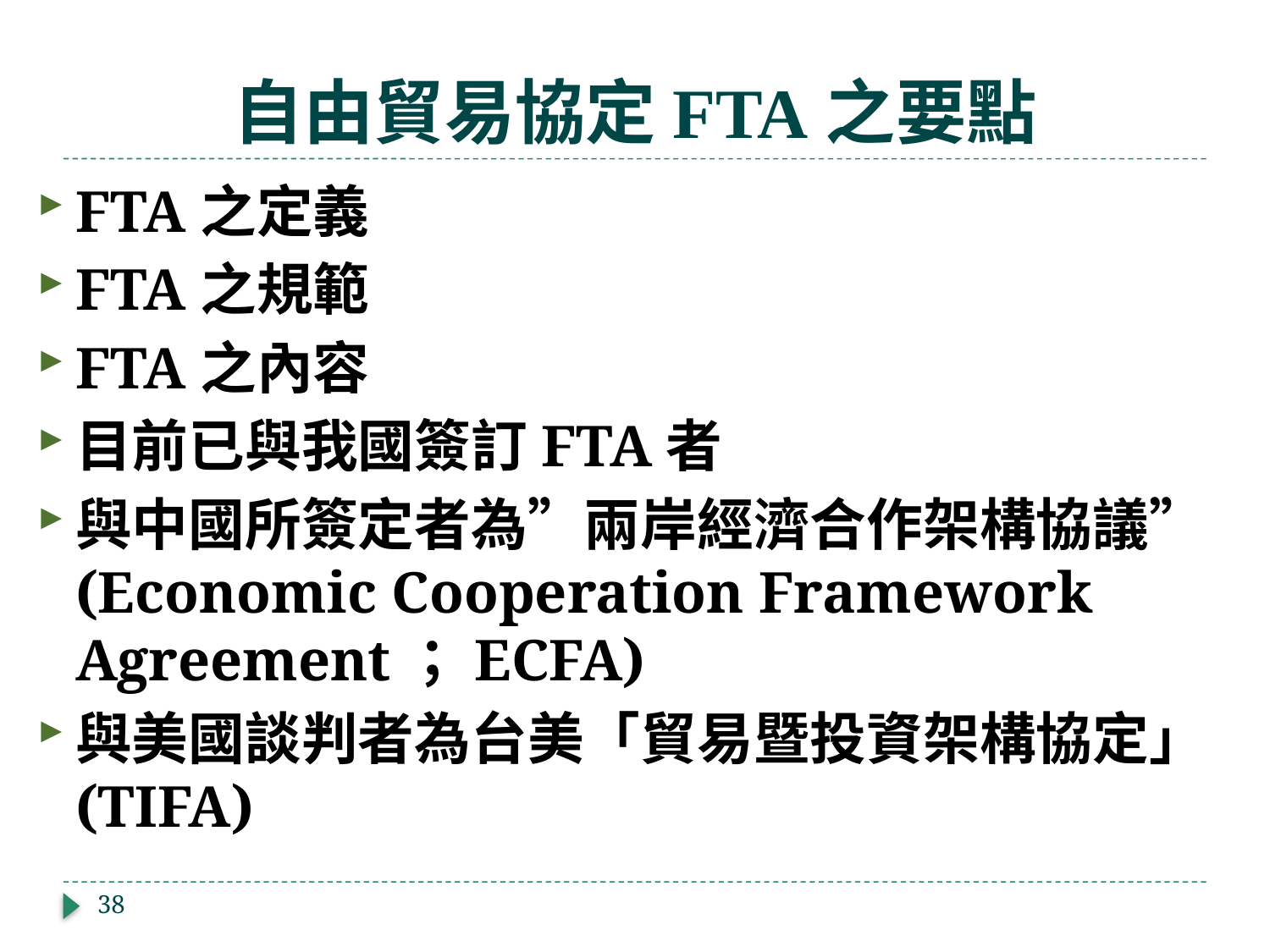

# 自由貿易協定FTA之要點
FTA之定義
FTA之規範
FTA之內容
目前已與我國簽訂FTA者
與中國所簽定者為”兩岸經濟合作架構協議”(Economic Cooperation Framework Agreement；ECFA)
與美國談判者為台美「貿易暨投資架構協定」(TIFA)
38